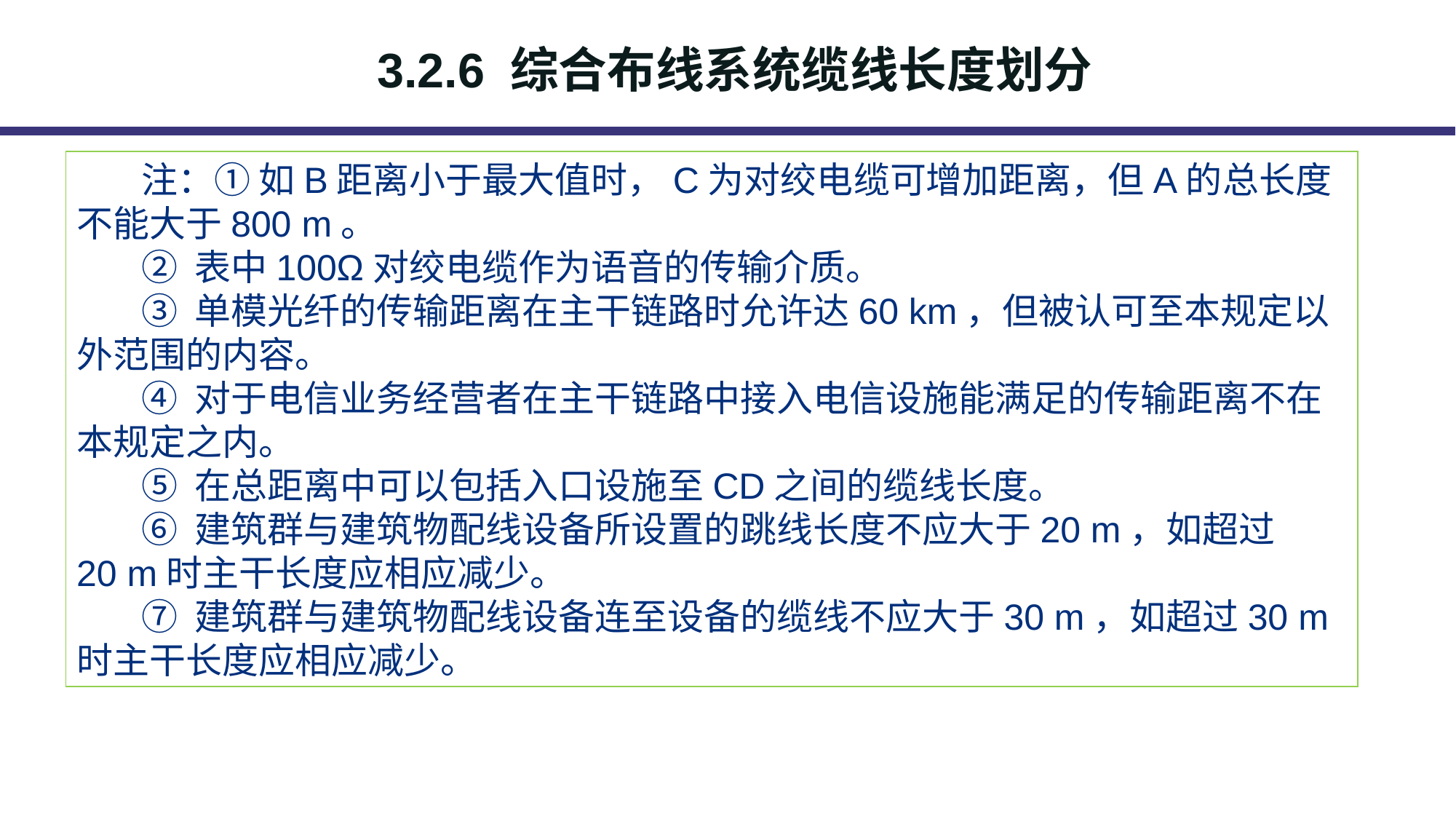

3.2.6 综合布线系统缆线长度划分
注：① 如B距离小于最大值时，C为对绞电缆可增加距离，但A的总长度不能大于800 m。
② 表中100Ω对绞电缆作为语音的传输介质。
③ 单模光纤的传输距离在主干链路时允许达60 km，但被认可至本规定以外范围的内容。
④ 对于电信业务经营者在主干链路中接入电信设施能满足的传输距离不在本规定之内。
⑤ 在总距离中可以包括入口设施至CD之间的缆线长度。
⑥ 建筑群与建筑物配线设备所设置的跳线长度不应大于20 m，如超过20 m时主干长度应相应减少。
⑦ 建筑群与建筑物配线设备连至设备的缆线不应大于30 m，如超过30 m时主干长度应相应减少。